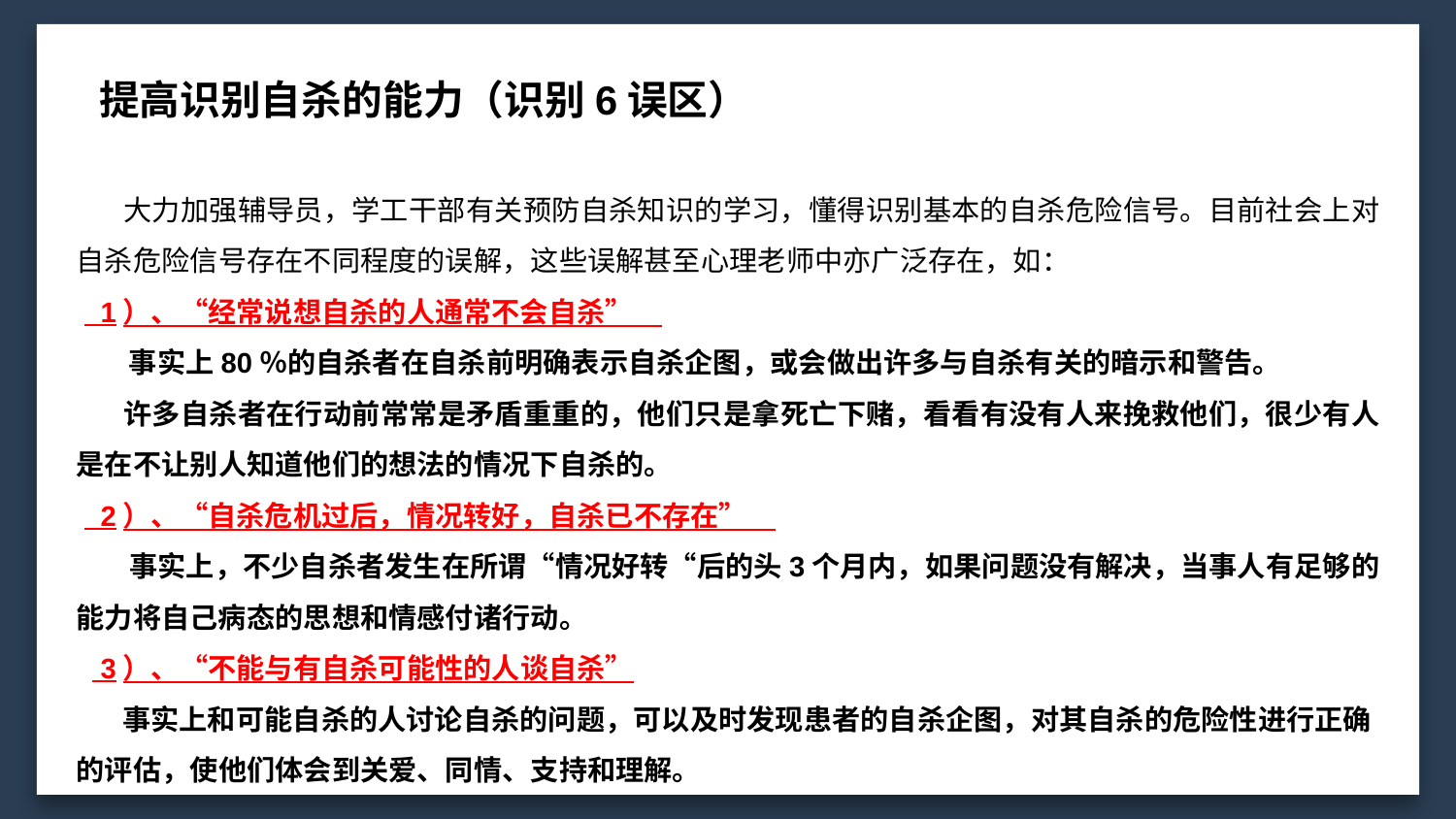

提高识别自杀的能力（识别6误区）

      大力加强辅导员，学工干部有关预防自杀知识的学习，懂得识别基本的自杀危险信号。目前社会上对自杀危险信号存在不同程度的误解，这些误解甚至心理老师中亦广泛存在，如：
   1）、“经常说想自杀的人通常不会自杀”
       事实上80％的自杀者在自杀前明确表示自杀企图，或会做出许多与自杀有关的暗示和警告。
      许多自杀者在行动前常常是矛盾重重的，他们只是拿死亡下赌，看看有没有人来挽救他们，很少有人是在不让别人知道他们的想法的情况下自杀的。
   2）、“自杀危机过后，情况转好，自杀已不存在”
       事实上，不少自杀者发生在所谓“情况好转“后的头3个月内，如果问题没有解决，当事人有足够的能力将自己病态的思想和情感付诸行动。
   3）、“不能与有自杀可能性的人谈自杀”
      事实上和可能自杀的人讨论自杀的问题，可以及时发现患者的自杀企图，对其自杀的危险性进行正确的评估，使他们体会到关爱、同情、支持和理解。